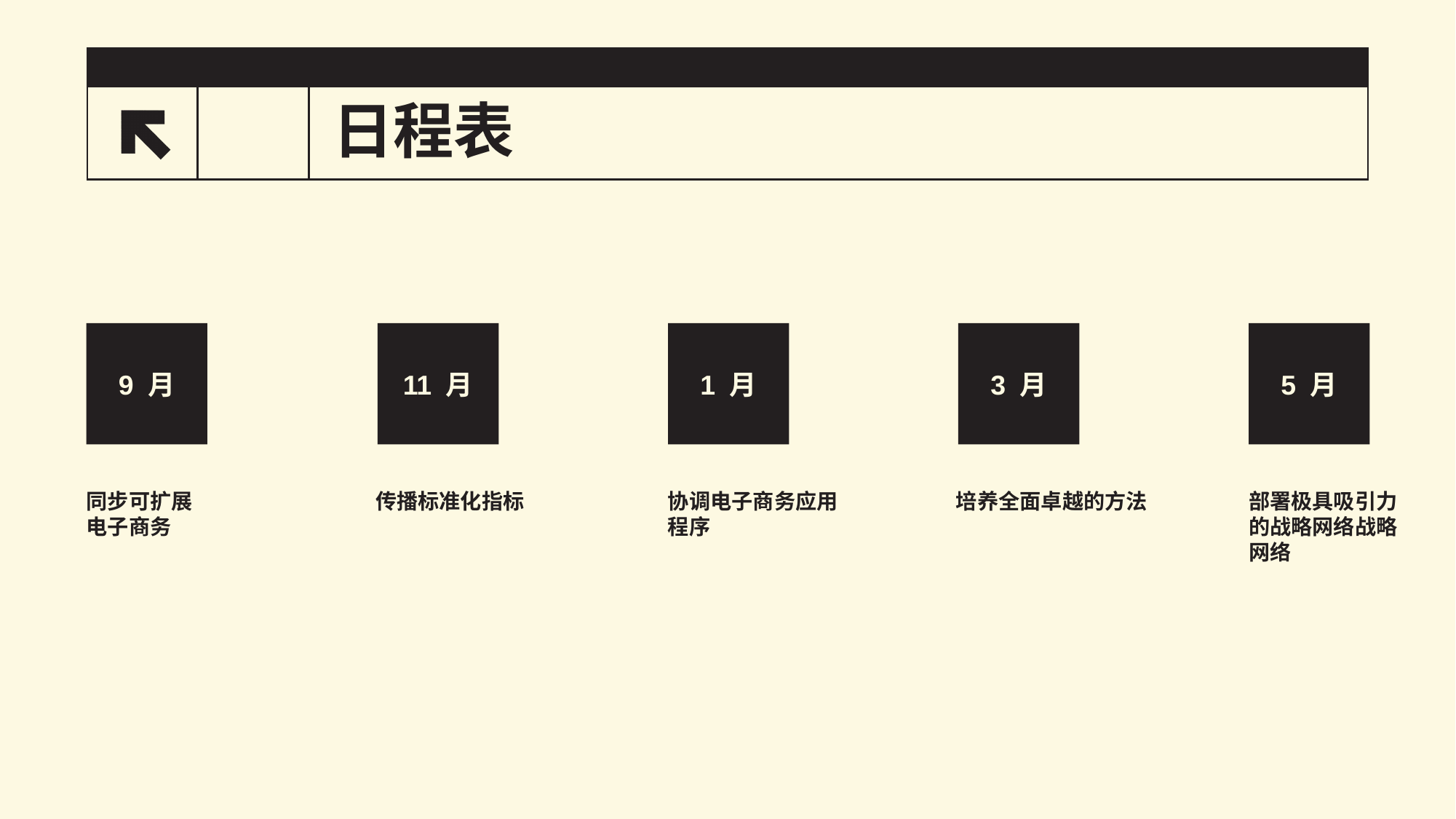

# 日程表

11
9 月
11 月
1 月
3 月
5 月

同步可扩展
电子商务

传播标准化指标
协调电子商务应用程序

培养全面卓越的方法

部署极具吸引力的战略网络战略网络